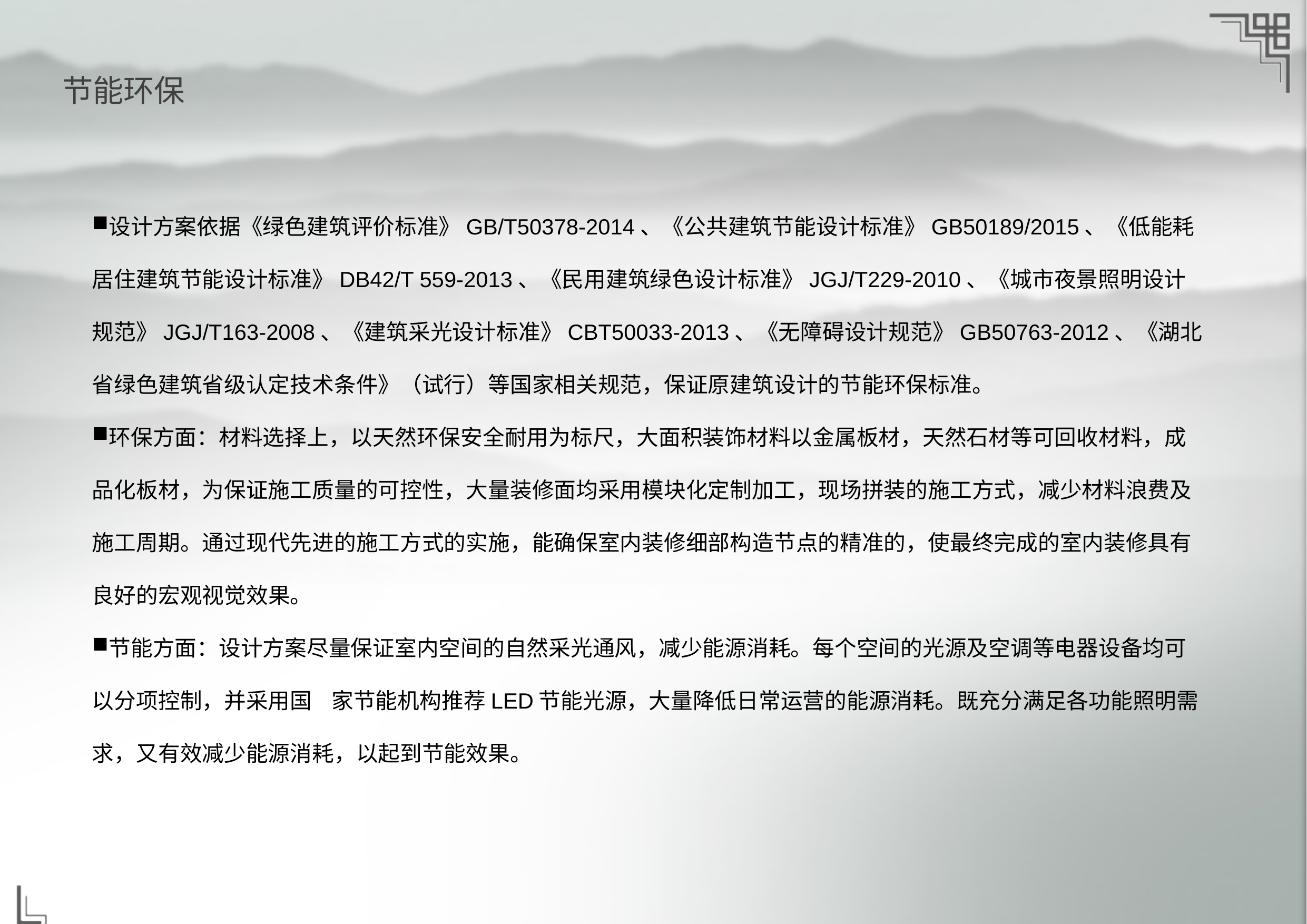

节能环保
设计方案依据《绿色建筑评价标准》GB/T50378-2014、《公共建筑节能设计标准》GB50189/2015、《低能耗居住建筑节能设计标准》DB42/T 559-2013、《民用建筑绿色设计标准》JGJ/T229-2010、《城市夜景照明设计规范》JGJ/T163-2008、《建筑采光设计标准》CBT50033-2013、《无障碍设计规范》GB50763-2012、《湖北省绿色建筑省级认定技术条件》（试行）等国家相关规范，保证原建筑设计的节能环保标准。
环保方面：材料选择上，以天然环保安全耐用为标尺，大面积装饰材料以金属板材，天然石材等可回收材料，成品化板材，为保证施工质量的可控性，大量装修面均采用模块化定制加工，现场拼装的施工方式，减少材料浪费及施工周期。通过现代先进的施工方式的实施，能确保室内装修细部构造节点的精准的，使最终完成的室内装修具有良好的宏观视觉效果。
节能方面：设计方案尽量保证室内空间的自然采光通风，减少能源消耗。每个空间的光源及空调等电器设备均可以分项控制，并采用国    家节能机构推荐LED节能光源，大量降低日常运营的能源消耗。既充分满足各功能照明需求，又有效减少能源消耗，以起到节能效果。